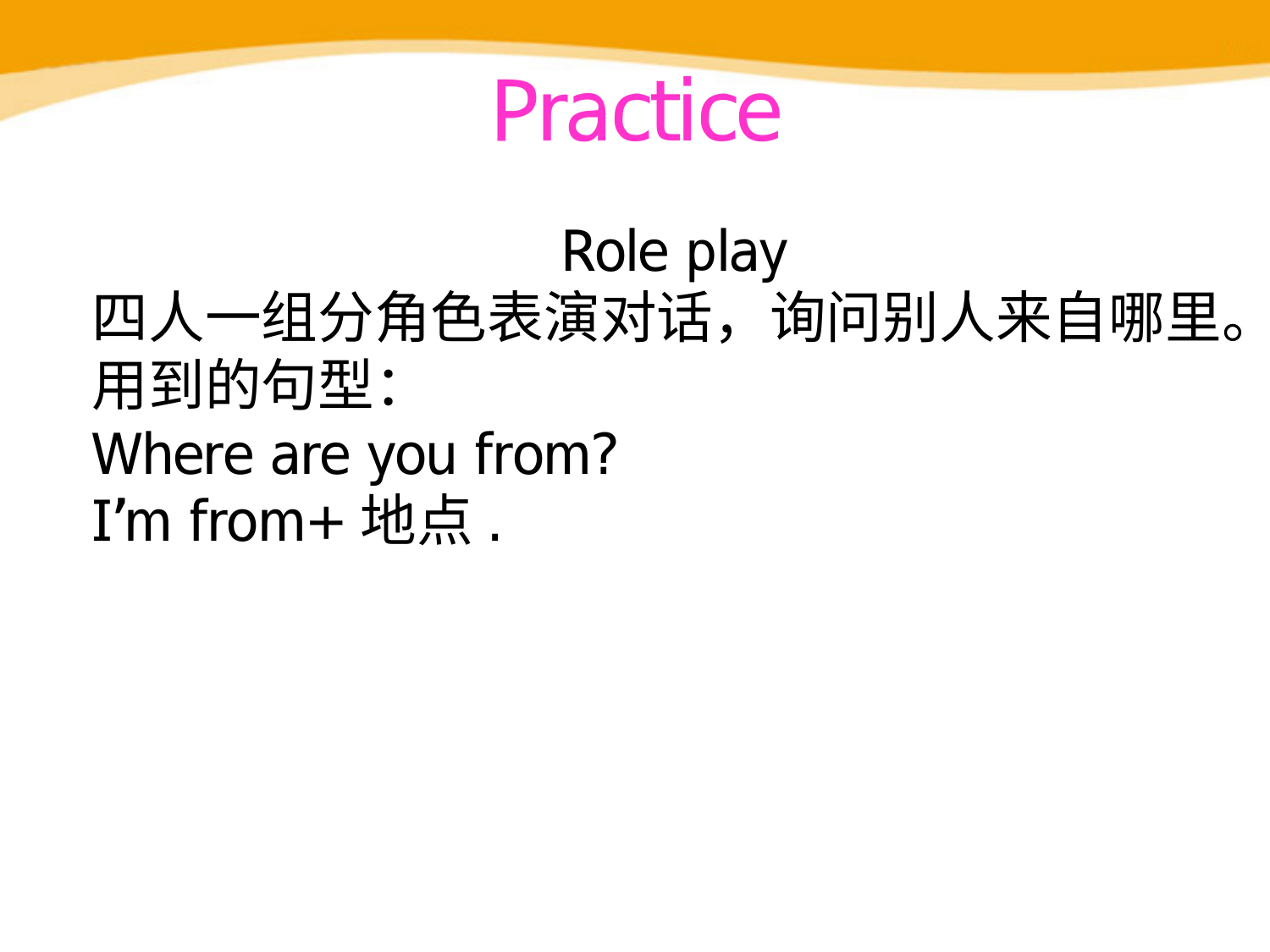

Practice
Role play
四人一组分角色表演对话，询问别人来自哪里。
用到的句型：
Where are you from?
I’m from+地点.